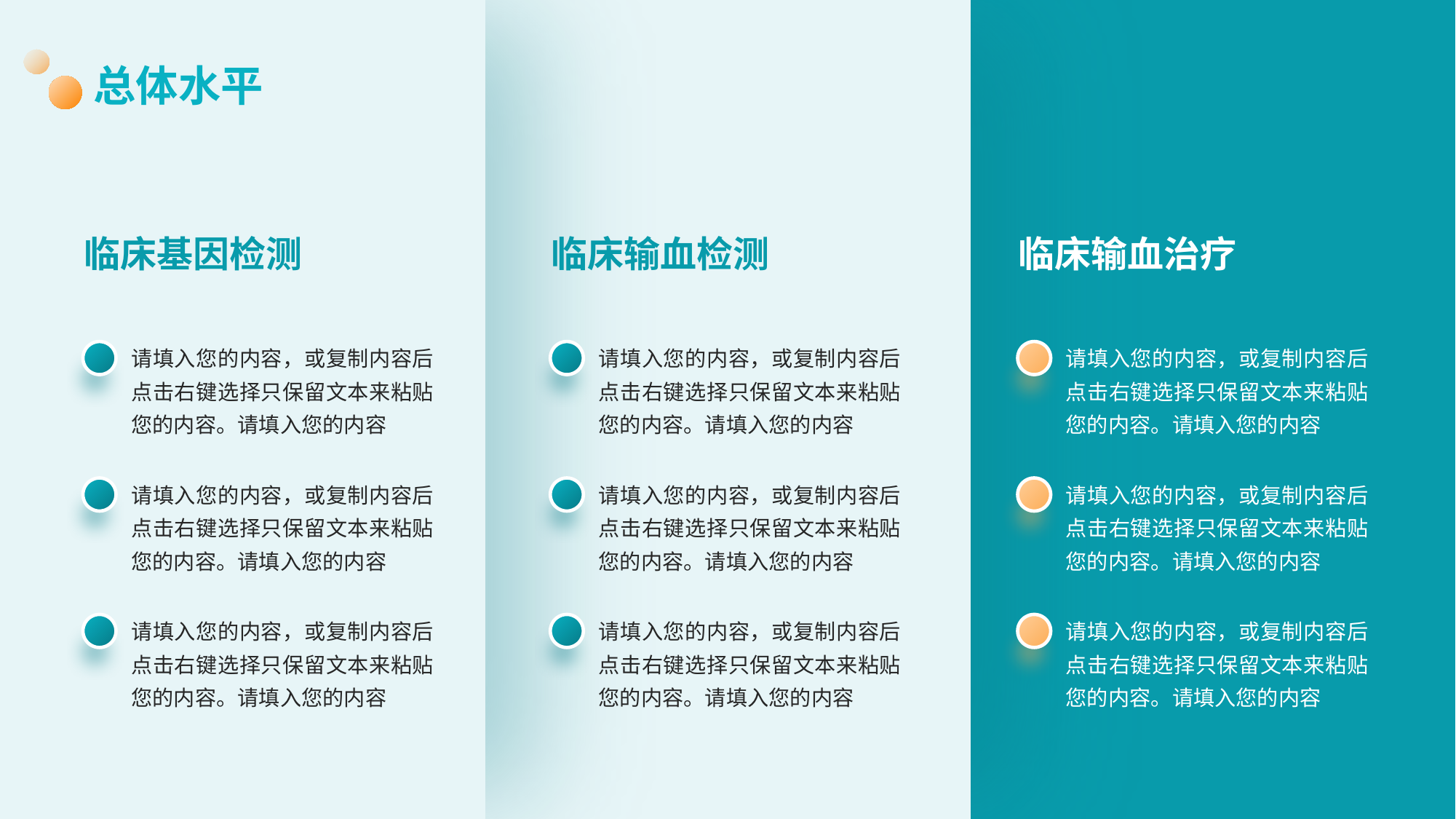

总体水平

临床基因检测
临床输血检测
临床输血治疗
请填入您的内容，或复制内容后点击右键选择只保留文本来粘贴您的内容。请填入您的内容
请填入您的内容，或复制内容后点击右键选择只保留文本来粘贴您的内容。请填入您的内容
请填入您的内容，或复制内容后点击右键选择只保留文本来粘贴您的内容。请填入您的内容

请填入您的内容，或复制内容后点击右键选择只保留文本来粘贴您的内容。请填入您的内容
请填入您的内容，或复制内容后点击右键选择只保留文本来粘贴您的内容。请填入您的内容
请填入您的内容，或复制内容后点击右键选择只保留文本来粘贴您的内容。请填入您的内容

请填入您的内容，或复制内容后点击右键选择只保留文本来粘贴您的内容。请填入您的内容
请填入您的内容，或复制内容后点击右键选择只保留文本来粘贴您的内容。请填入您的内容
请填入您的内容，或复制内容后点击右键选择只保留文本来粘贴您的内容。请填入您的内容